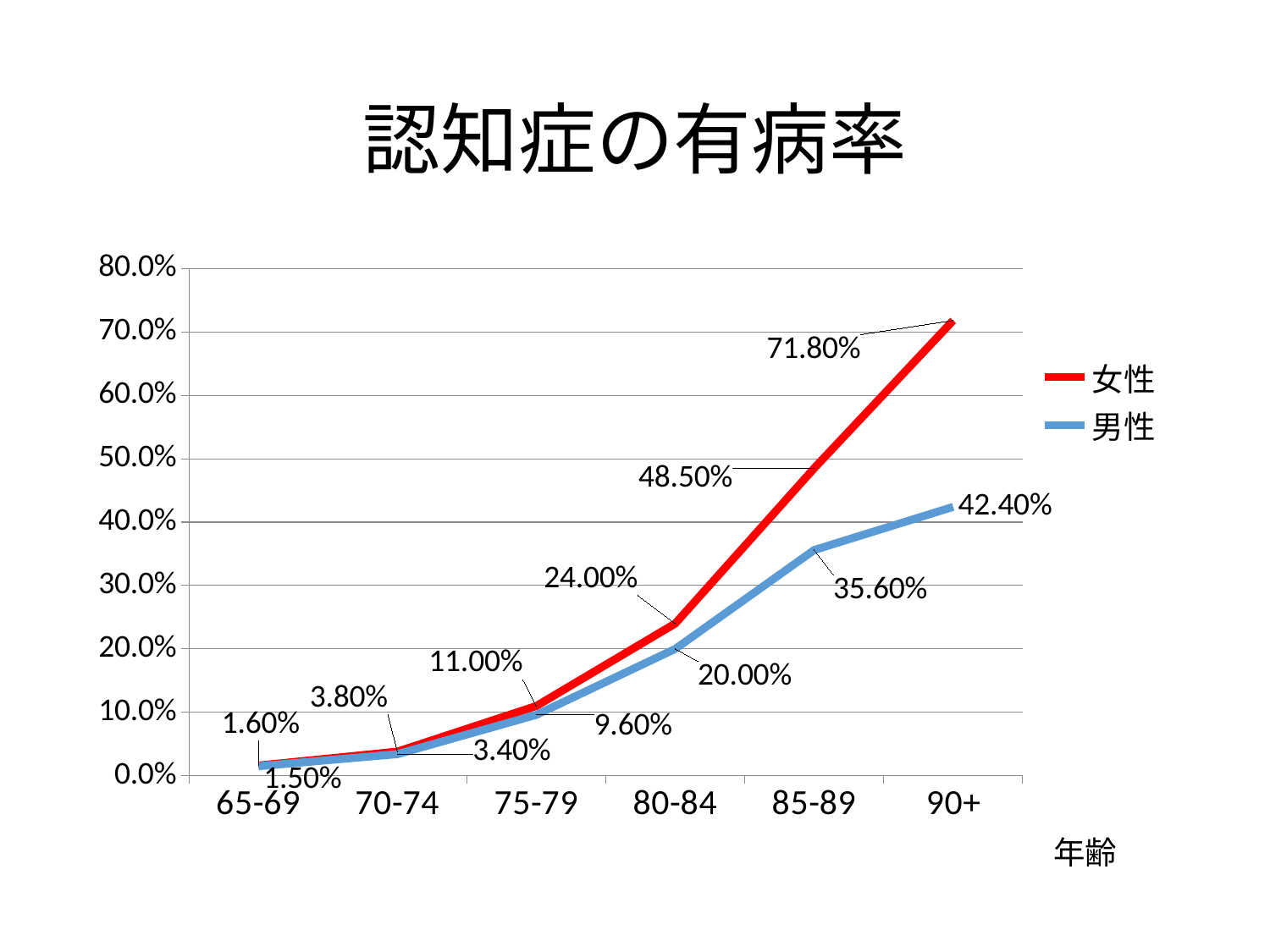

# 認知症の有病率

### Chart

| Category | 女性 | 男性 |
|---|---|---|
| 65-69 | 0.016 | 0.015 |
| 70-74 | 0.038 | 0.034 |
| 75-79 | 0.11 | 0.096 |
| 80-84 | 0.24 | 0.2 |
| 85-89 | 0.485 | 0.356 |
| 90+ | 0.718 | 0.424 |
年齢